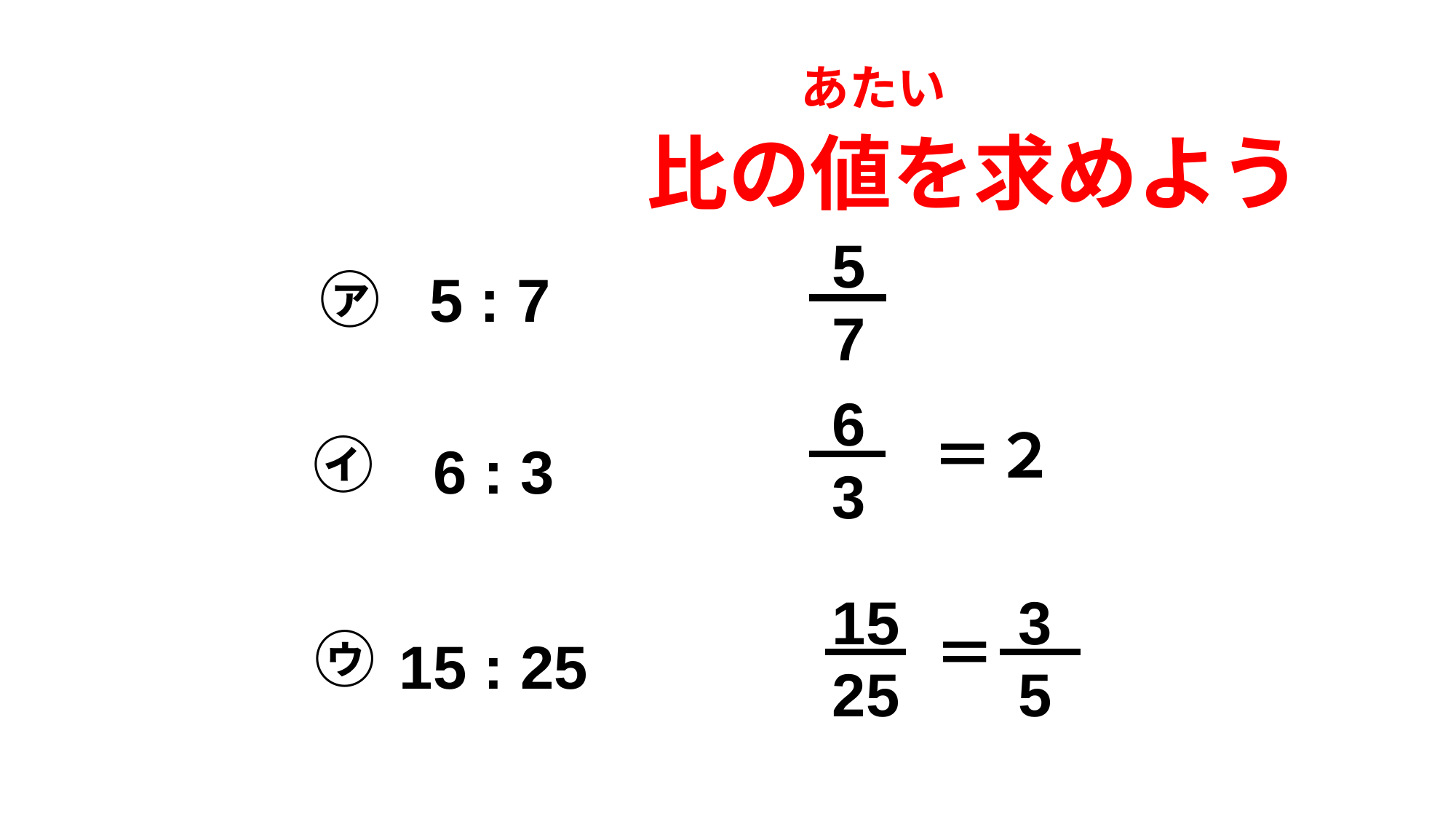

あたい
比の値を求めよう
57
㋐
5 : 7
63
＝
２
㋑
6 : 3
3
5
1525
＝
㋒
15 : 25